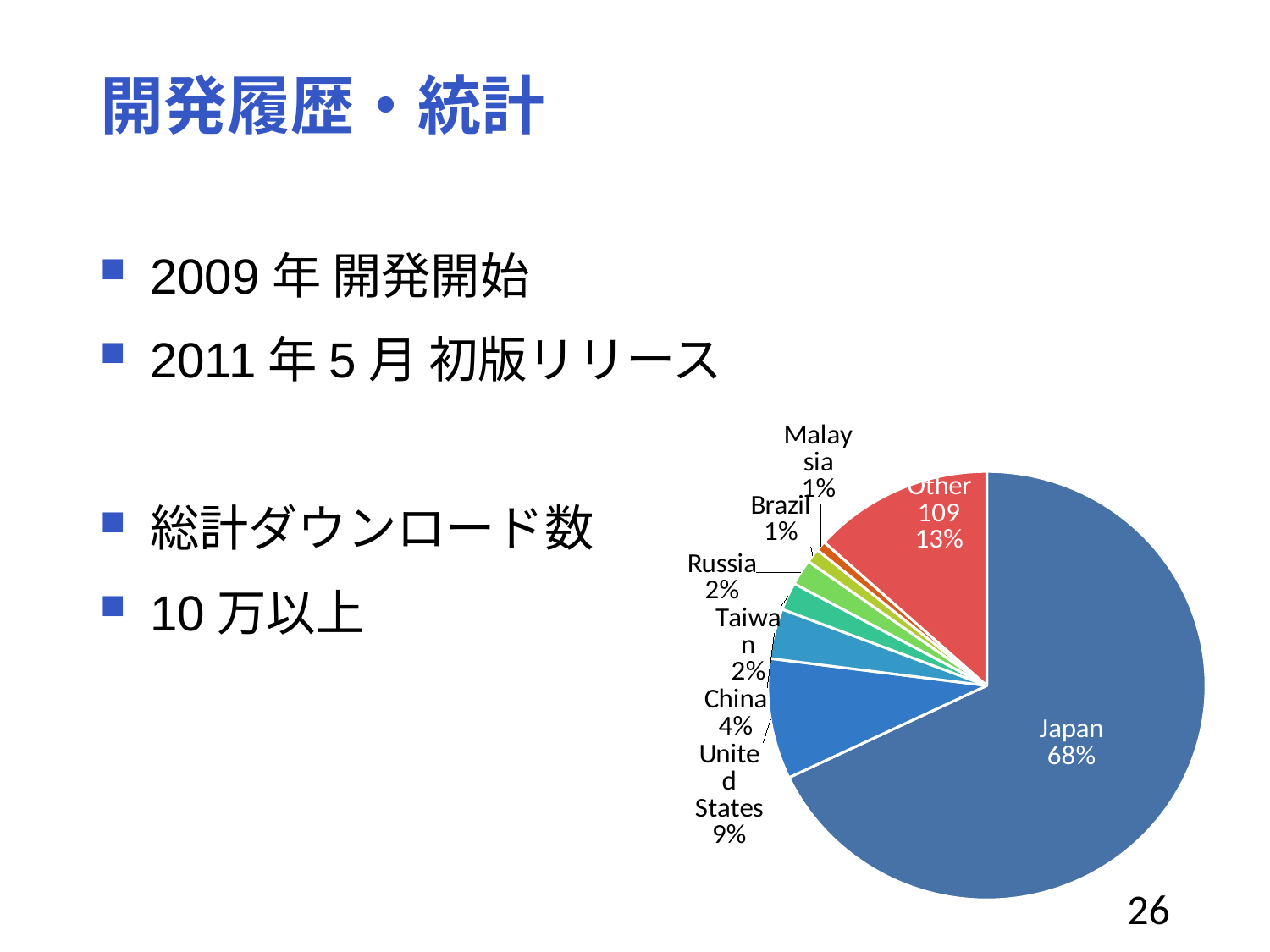

# 開発履歴・統計
2009年 開発開始
2011年5月 初版リリース

総計ダウンロード数
10万以上

### Chart

| Category |  |
|---|---|
| Japan | 34668.0 |
| United States | 4643.0 |
| China | 1928.0 |
| Taiwan | 1069.0 |
| Russia | 992.0 |
| Brazil | 548.0 |
| Malaysia | 390.0 |
| Other 109 | 6795.0 |
26